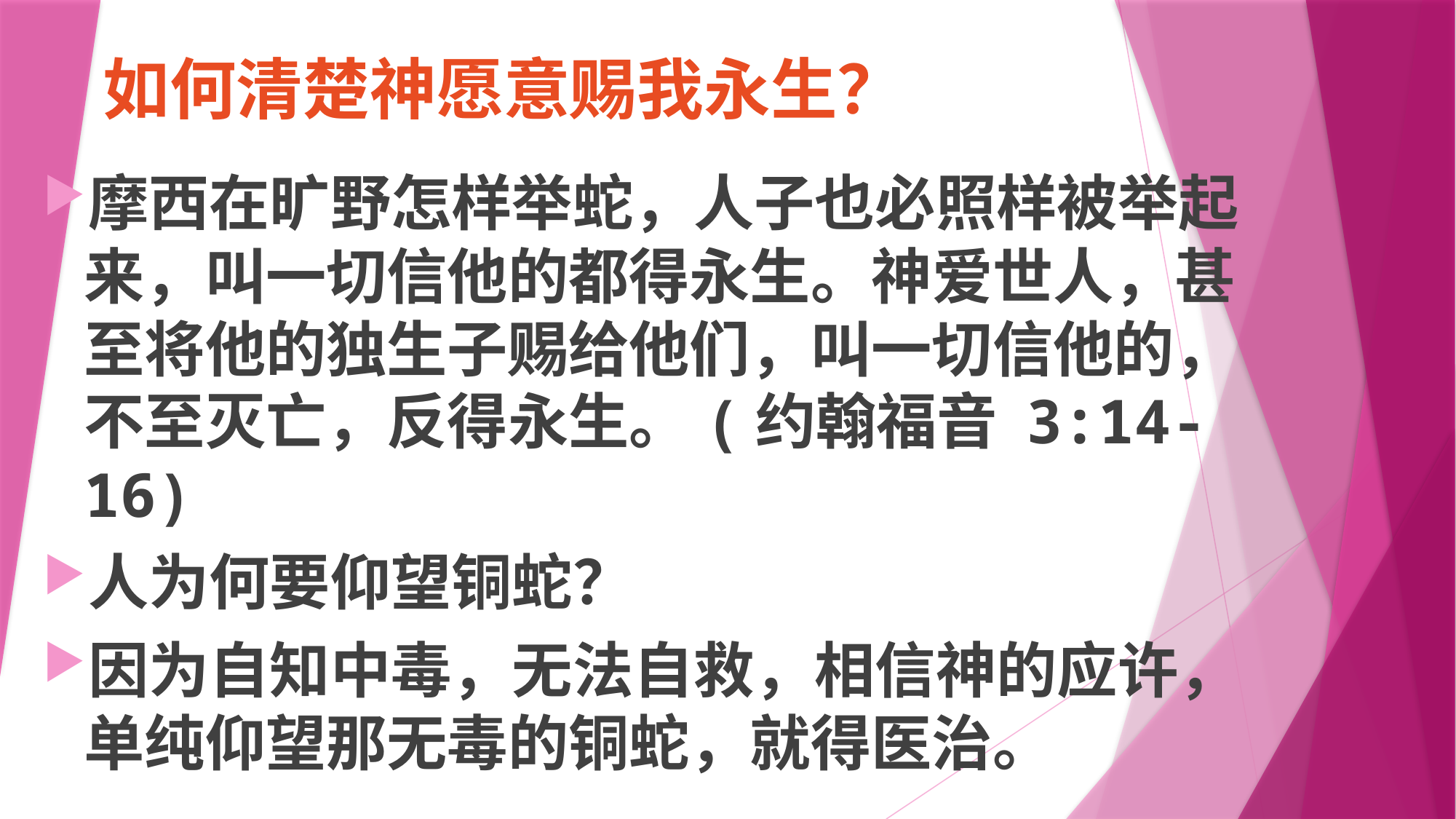

如何清楚神愿意赐我永生？
摩西在旷野怎样举蛇，人子也必照样被举起来，叫一切信他的都得永生。神爱世人，甚至将他的独生子赐给他们，叫一切信他的，不至灭亡，反得永生。(约翰福音 3:14-16)
人为何要仰望铜蛇？
因为自知中毒，无法自救，相信神的应许，单纯仰望那无毒的铜蛇，就得医治。